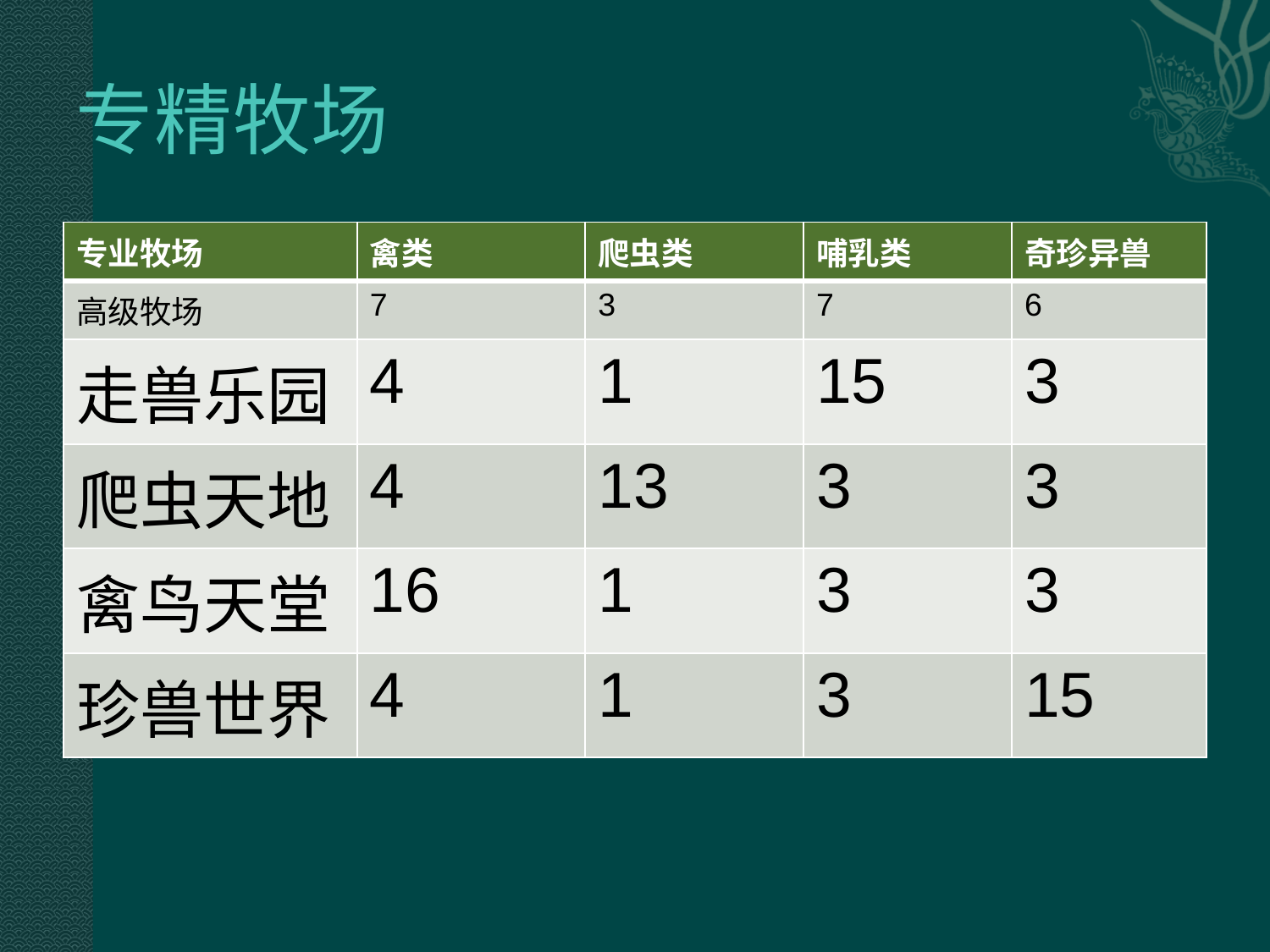

# 专精牧场
| 专业牧场 | 禽类 | 爬虫类 | 哺乳类 | 奇珍异兽 |
| --- | --- | --- | --- | --- |
| 高级牧场 | 7 | 3 | 7 | 6 |
| 走兽乐园 | 4 | 1 | 15 | 3 |
| 爬虫天地 | 4 | 13 | 3 | 3 |
| 禽鸟天堂 | 16 | 1 | 3 | 3 |
| 珍兽世界 | 4 | 1 | 3 | 15 |